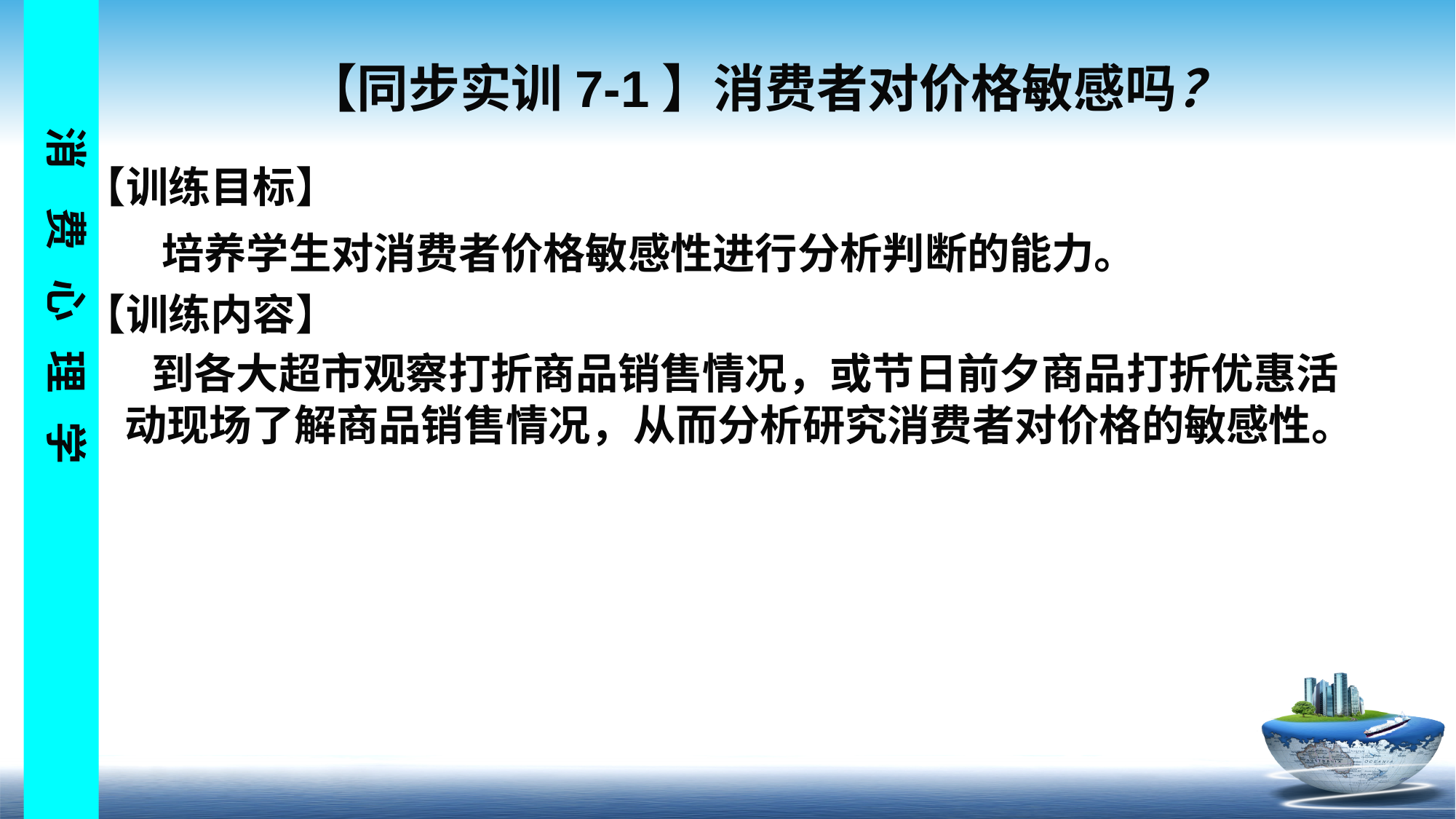

# 【同步实训7-1】消费者对价格敏感吗？
【训练目标】
      培养学生对消费者价格敏感性进行分析判断的能力。
【训练内容】
      到各大超市观察打折商品销售情况，或节日前夕商品打折优惠活动现场了解商品销售情况，从而分析研究消费者对价格的敏感性。